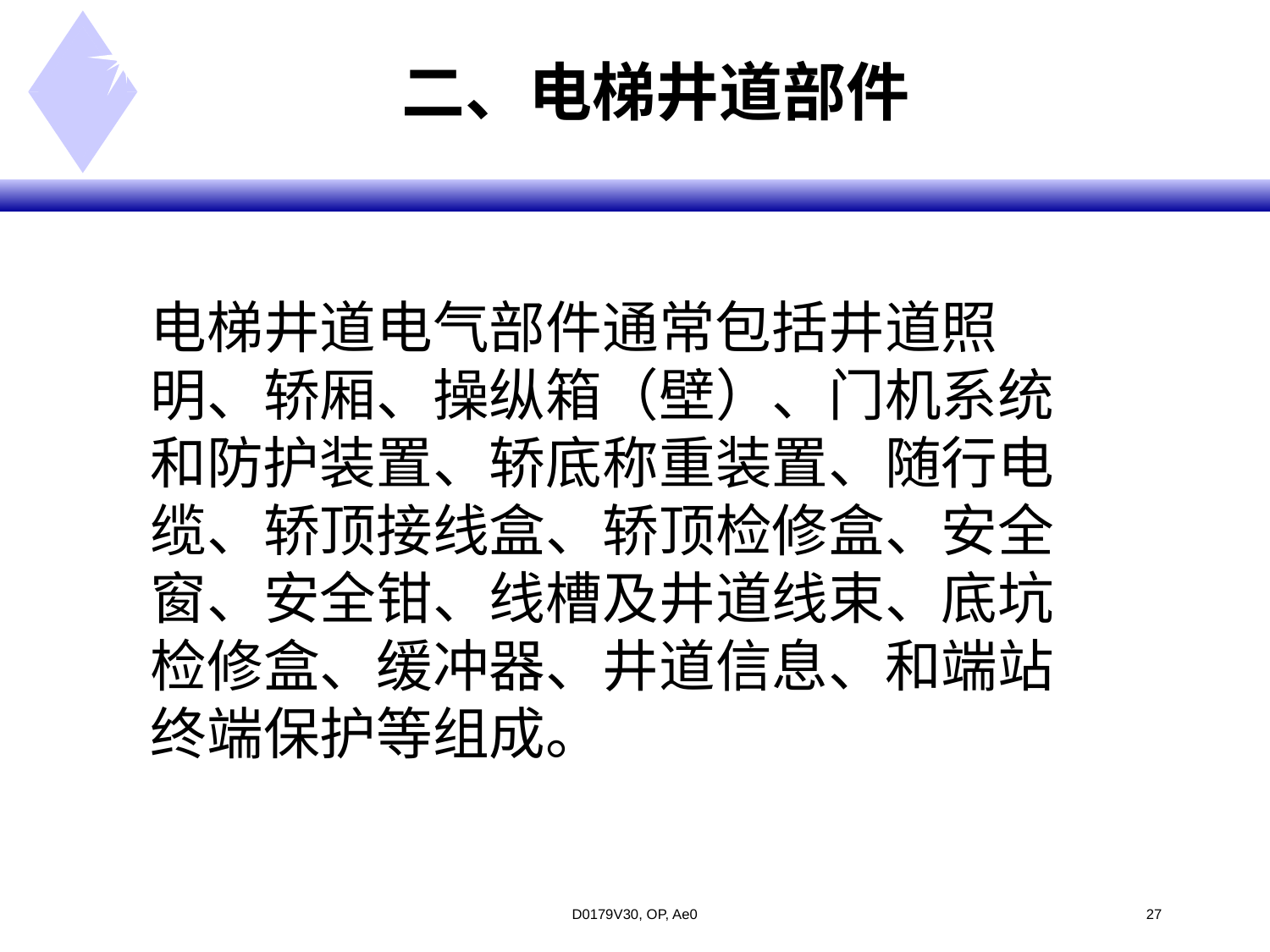

# 二、电梯井道部件
电梯井道电气部件通常包括井道照明、轿厢、操纵箱（壁）、门机系统和防护装置、轿底称重装置、随行电缆、轿顶接线盒、轿顶检修盒、安全窗、安全钳、线槽及井道线束、底坑检修盒、缓冲器、井道信息、和端站终端保护等组成。
D0179V30, OP, Ae0
27